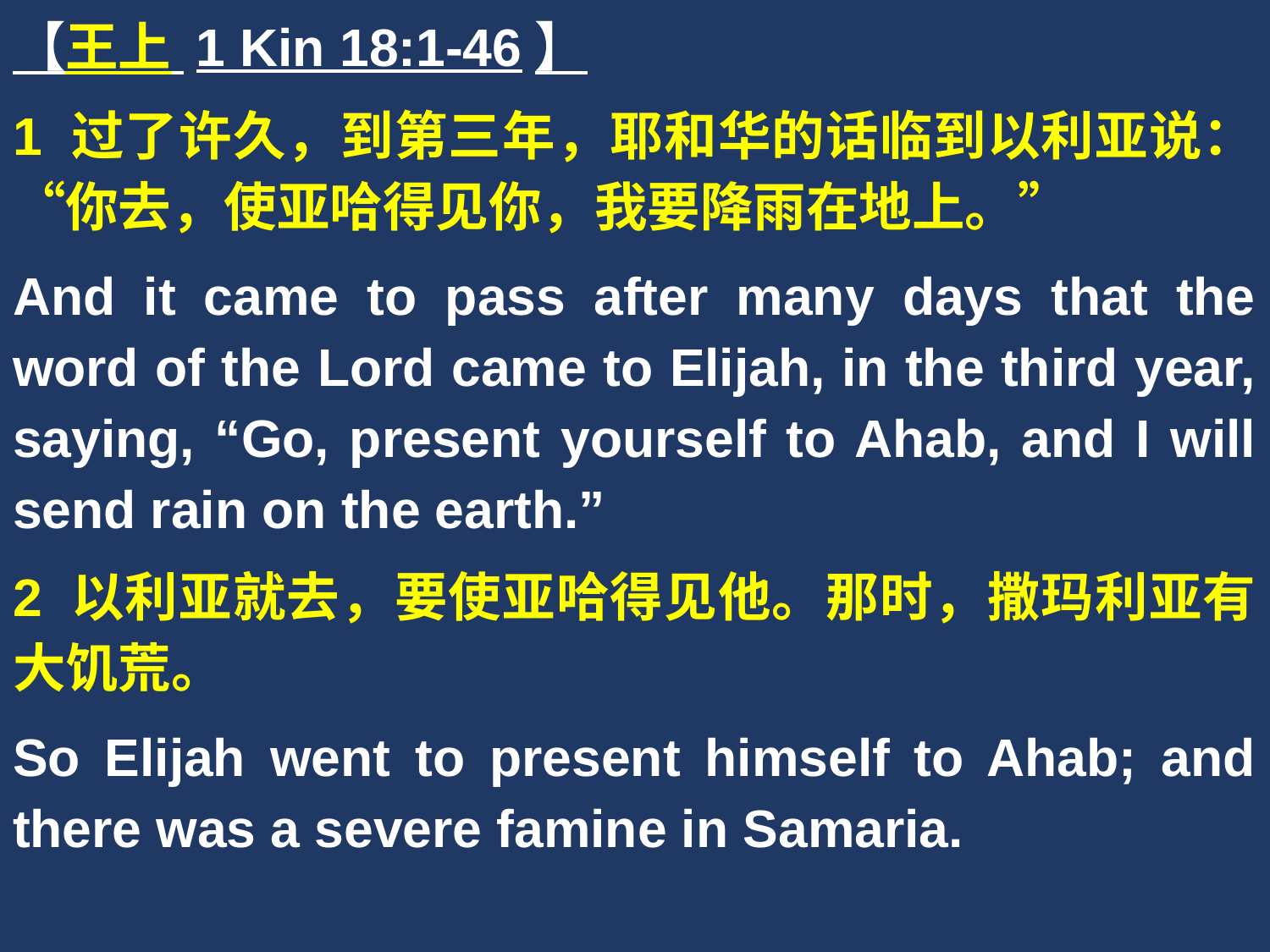

【王上 1 Kin 18:1-46】
1 过了许久，到第三年，耶和华的话临到以利亚说：“你去，使亚哈得见你，我要降雨在地上。”
And it came to pass after many days that the word of the Lord came to Elijah, in the third year, saying, “Go, present yourself to Ahab, and I will send rain on the earth.”
2 以利亚就去，要使亚哈得见他。那时，撒玛利亚有大饥荒。
So Elijah went to present himself to Ahab; and there was a severe famine in Samaria.